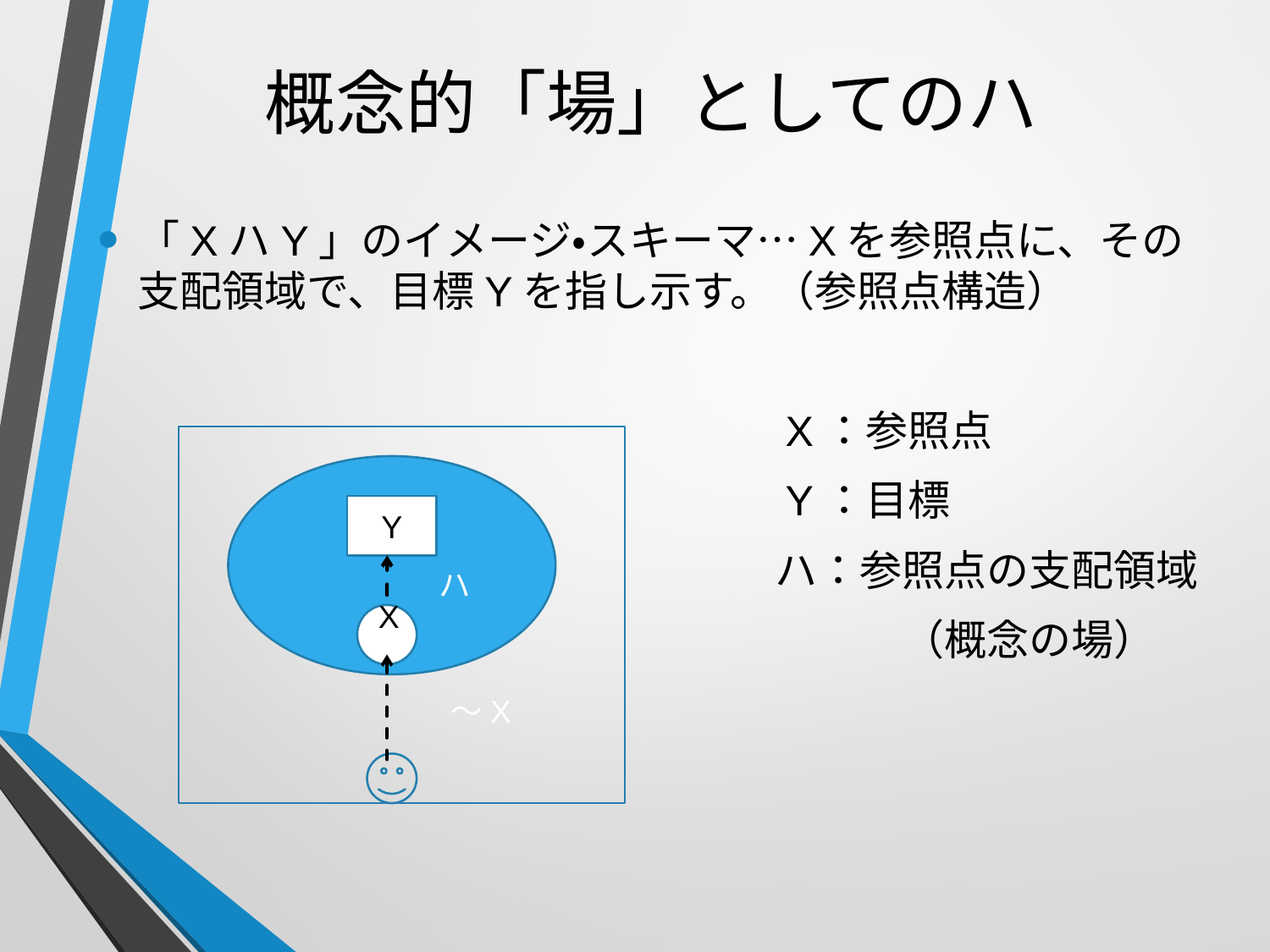

# 概念的「場」としてのハ
「XハY」のイメージ・スキーマ…Xを参照点に、その支配領域で、目標Yを指し示す。（参照点構造）

　　　　　　　　　　　　　　　　X：参照点
　　　　　　　　　　　　　　　　Y：目標
　　　　　　　　　　　　　　　　ハ：参照点の支配領域
　　　　　　　　　　　　　　　　　　　（概念の場）

　　　　　～X

　　　　ハ
Y
X